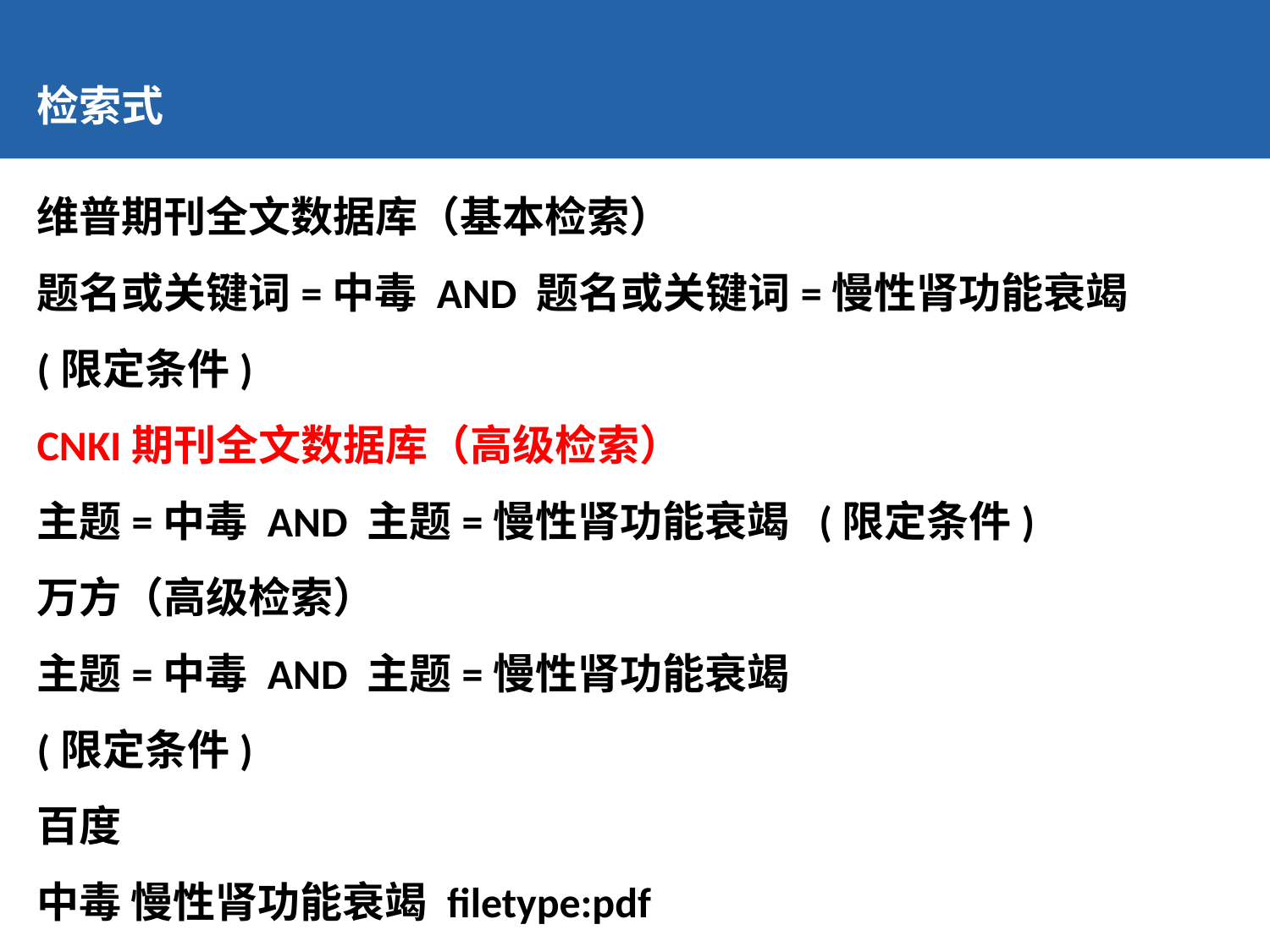

检索式
维普期刊全文数据库（基本检索）
题名或关键词=中毒 AND 题名或关键词=慢性肾功能衰竭 (限定条件)
CNKI期刊全文数据库（高级检索）
主题=中毒 AND 主题=慢性肾功能衰竭  (限定条件)
万方（高级检索）
主题=中毒 AND 主题=慢性肾功能衰竭
(限定条件)
百度
中毒 慢性肾功能衰竭 filetype:pdf